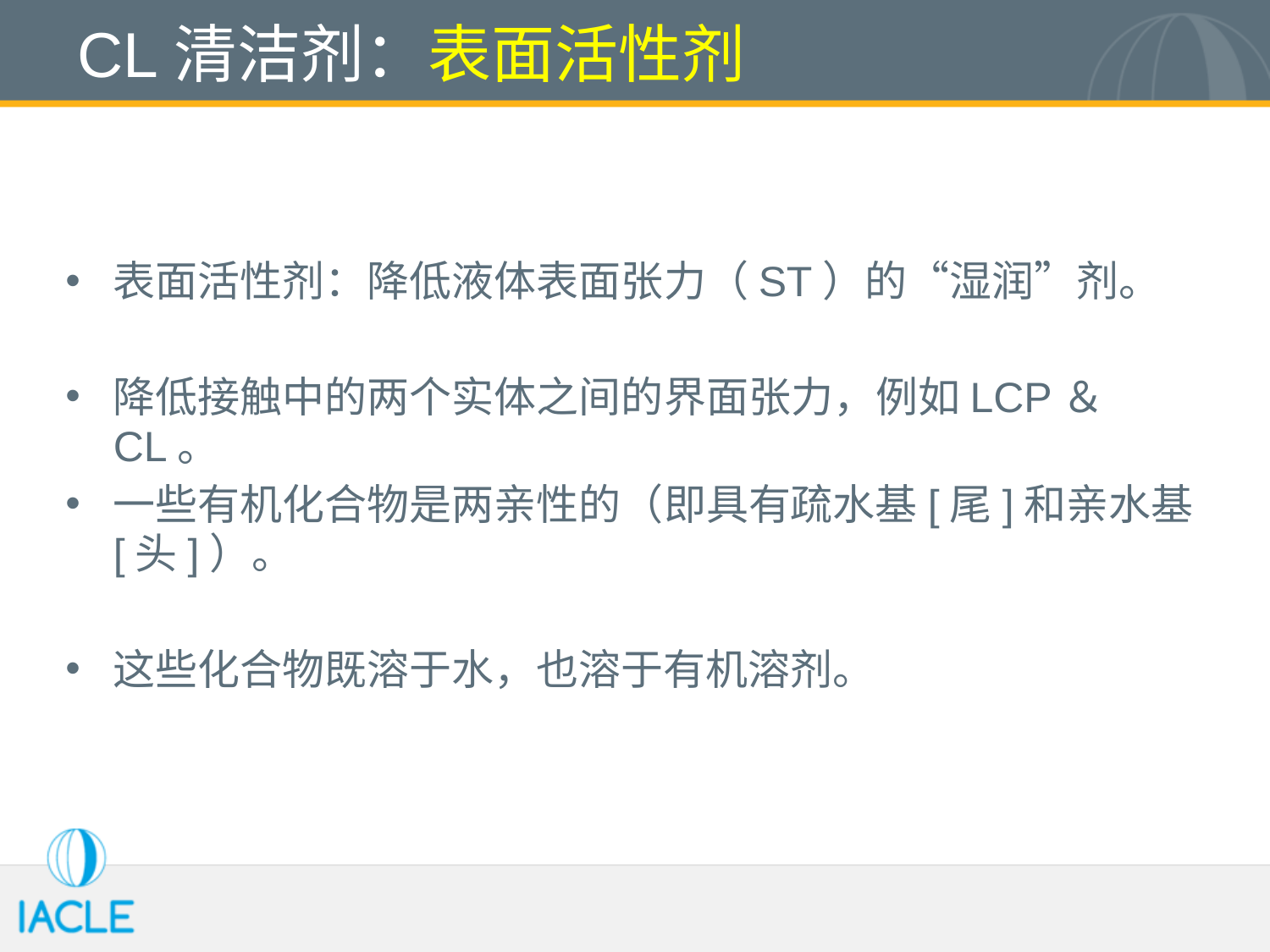

# CL清洁剂：表面活性剂
表面活性剂：降低液体表面张力（ST）的“湿润”剂。

降低接触中的两个实体之间的界面张力，例如LCP＆CL。
一些有机化合物是两亲性的（即具有疏水基[尾]和亲水基[头]）。

这些化合物既溶于水，也溶于有机溶剂。